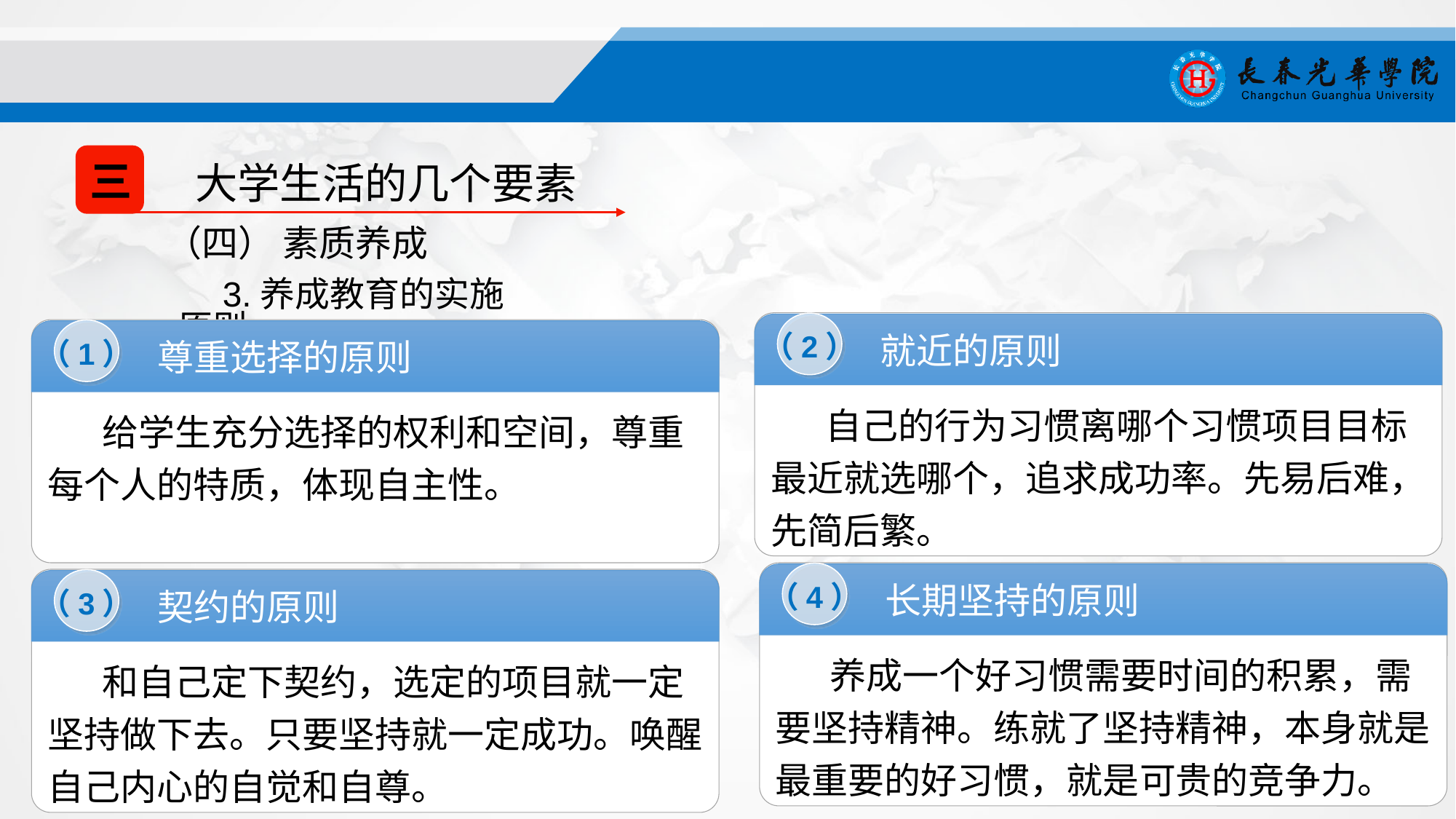

三
大学生活的几个要素
（四） 素质养成
3.养成教育的实施原则

（2）

就近的原则
自己的行为习惯离哪个习惯项目目标最近就选哪个，追求成功率。先易后难，先简后繁。

（1）

尊重选择的原则
给学生充分选择的权利和空间，尊重每个人的特质，体现自主性。

（4）

长期坚持的原则
养成一个好习惯需要时间的积累，需要坚持精神。练就了坚持精神，本身就是最重要的好习惯，就是可贵的竞争力。

（3）

契约的原则
和自己定下契约，选定的项目就一定坚持做下去。只要坚持就一定成功。唤醒自己内心的自觉和自尊。